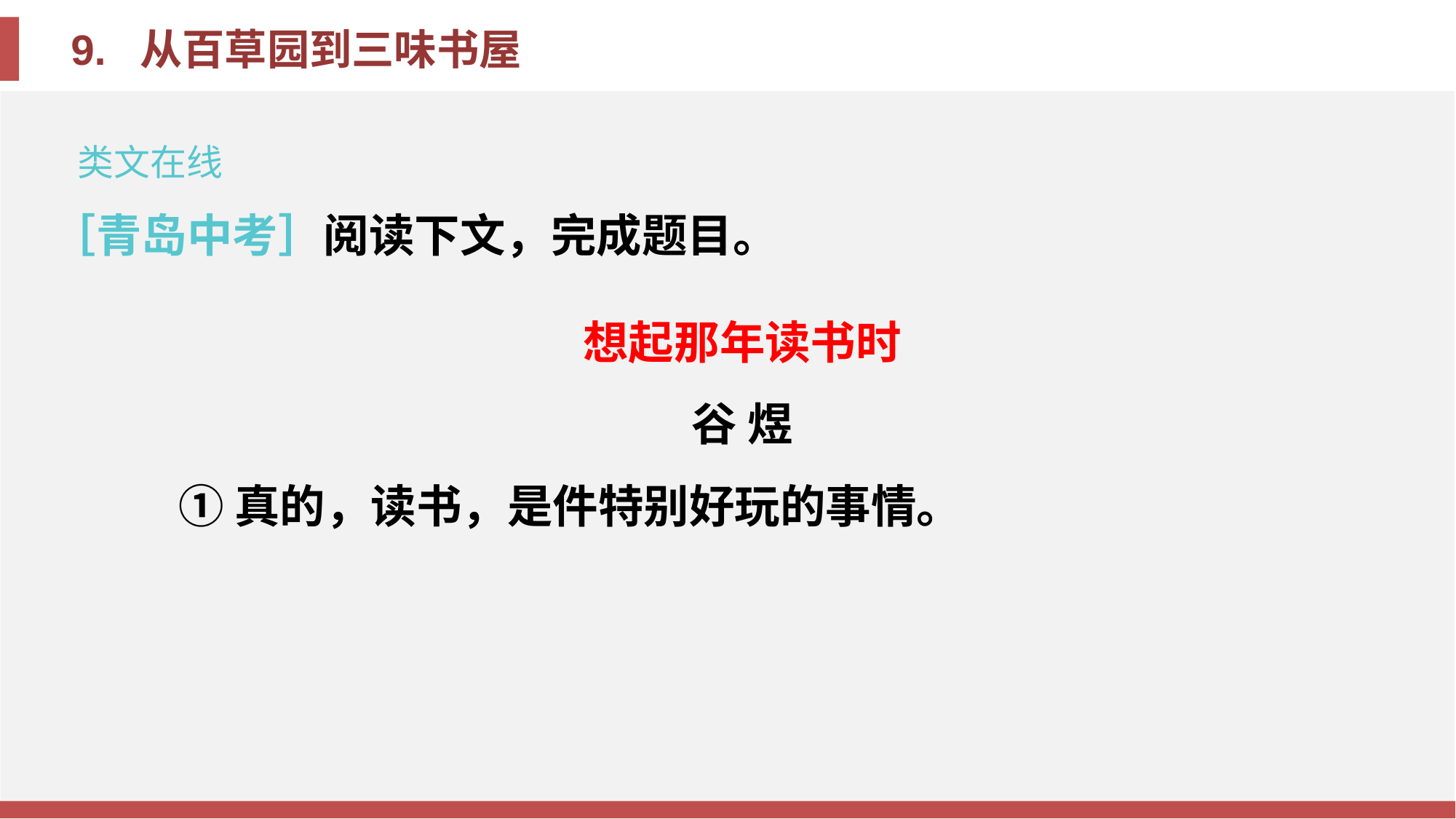

类文在线
［青岛中考］阅读下文，完成题目。
想起那年读书时
谷 煜
①真的，读书，是件特别好玩的事情。